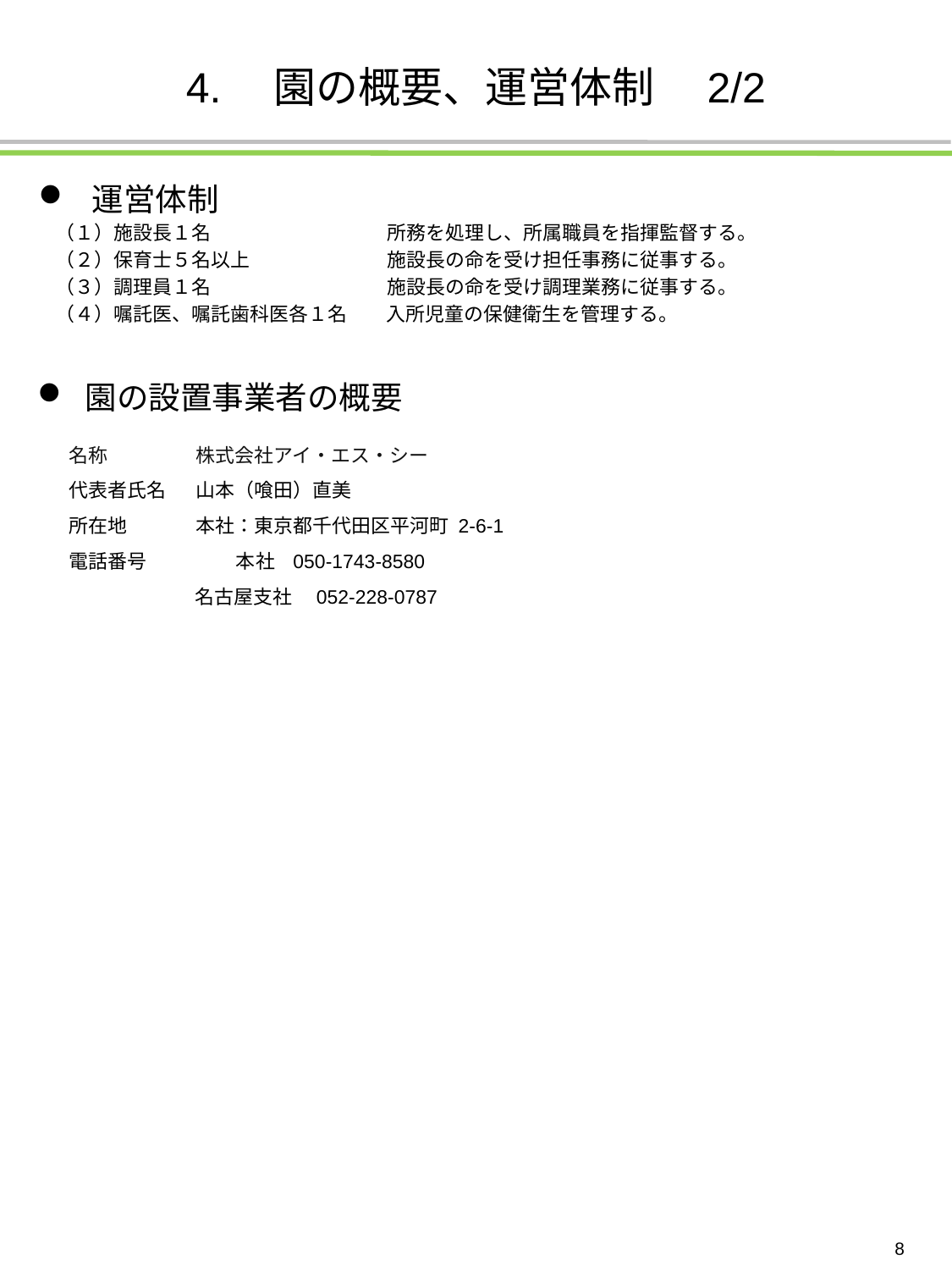

# 4.　園の概要、運営体制　2/2
  運営体制
（１）施設長１名	　　　　所務を処理し、所属職員を指揮監督する。
（２）保育士５名以上	　　　　施設長の命を受け担任事務に従事する。
（３）調理員１名	　　　　施設長の命を受け調理業務に従事する。
（４）嘱託医、嘱託歯科医各１名　　入所児童の保健衛生を管理する。

園の設置事業者の概要

名称	株式会社アイ・エス・シー
代表者氏名	山本（喰田）直美
所在地	本社：東京都千代田区平河町 2-6-1
電話番号	         本社   050-1743-8580
　　　　　　  名古屋支社　052-228-0787
8